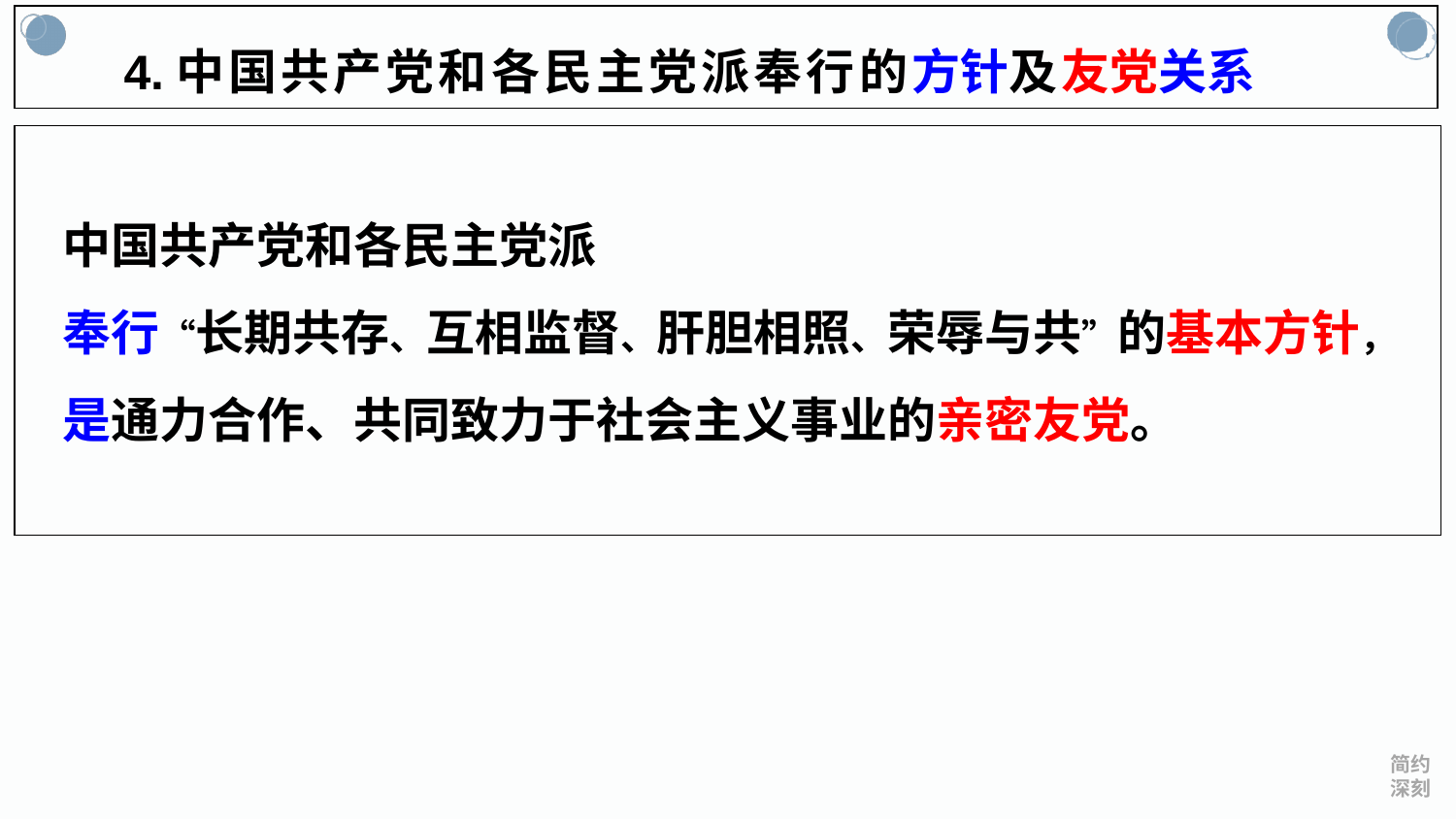

4.中国共产党和各民主党派奉行的方针及友党关系

  中国共产党和各民主党派
  奉行“长期共存、互相监督、肝胆相照、荣辱与共”的基本方针，
  是通力合作、共同致力于社会主义事业的亲密友党。